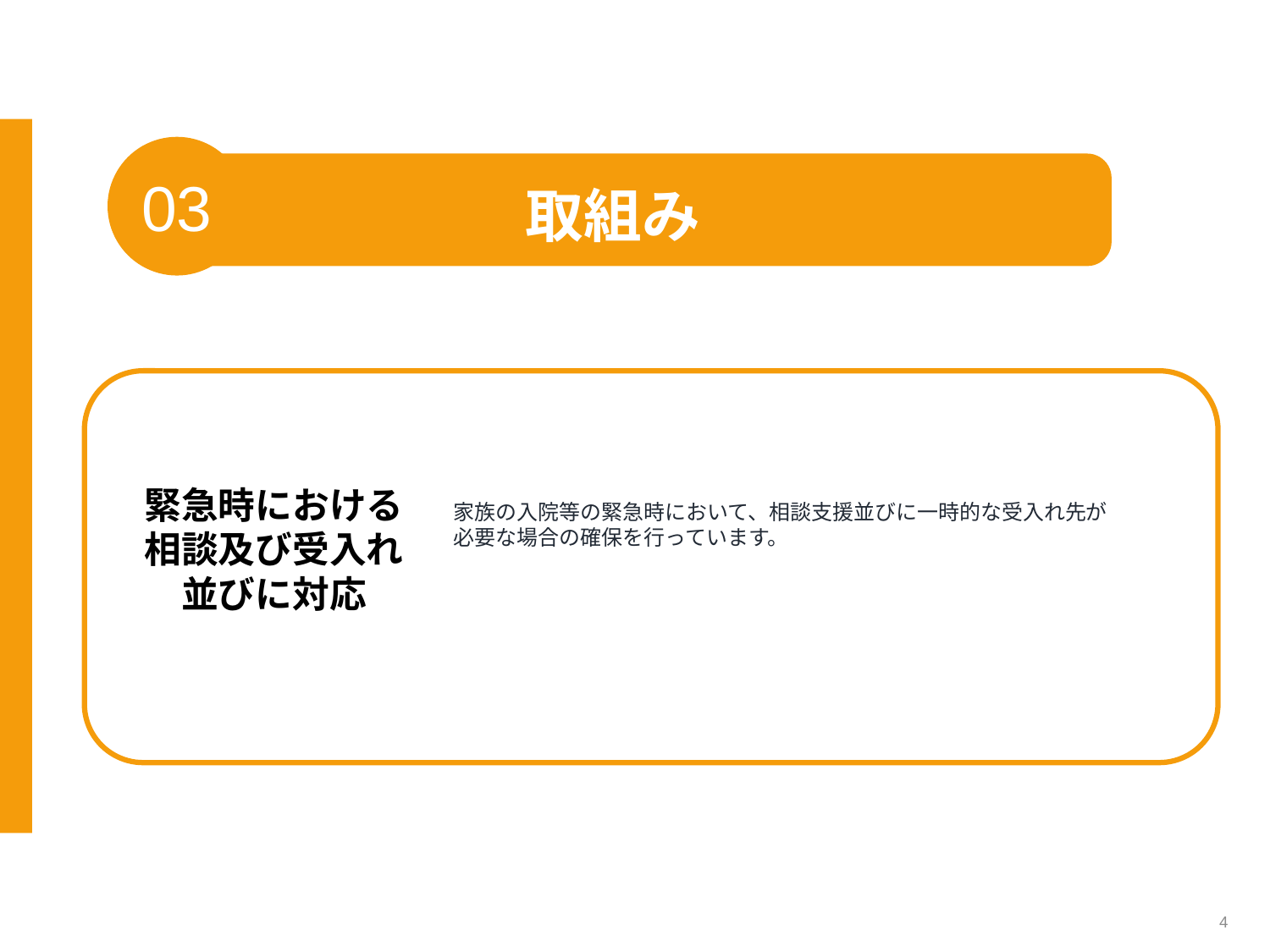

03

取組み

緊急時における相談及び受入れ並びに対応
家族の入院等の緊急時において、相談支援並びに一時的な受入れ先が必要な場合の確保を行っています。

4